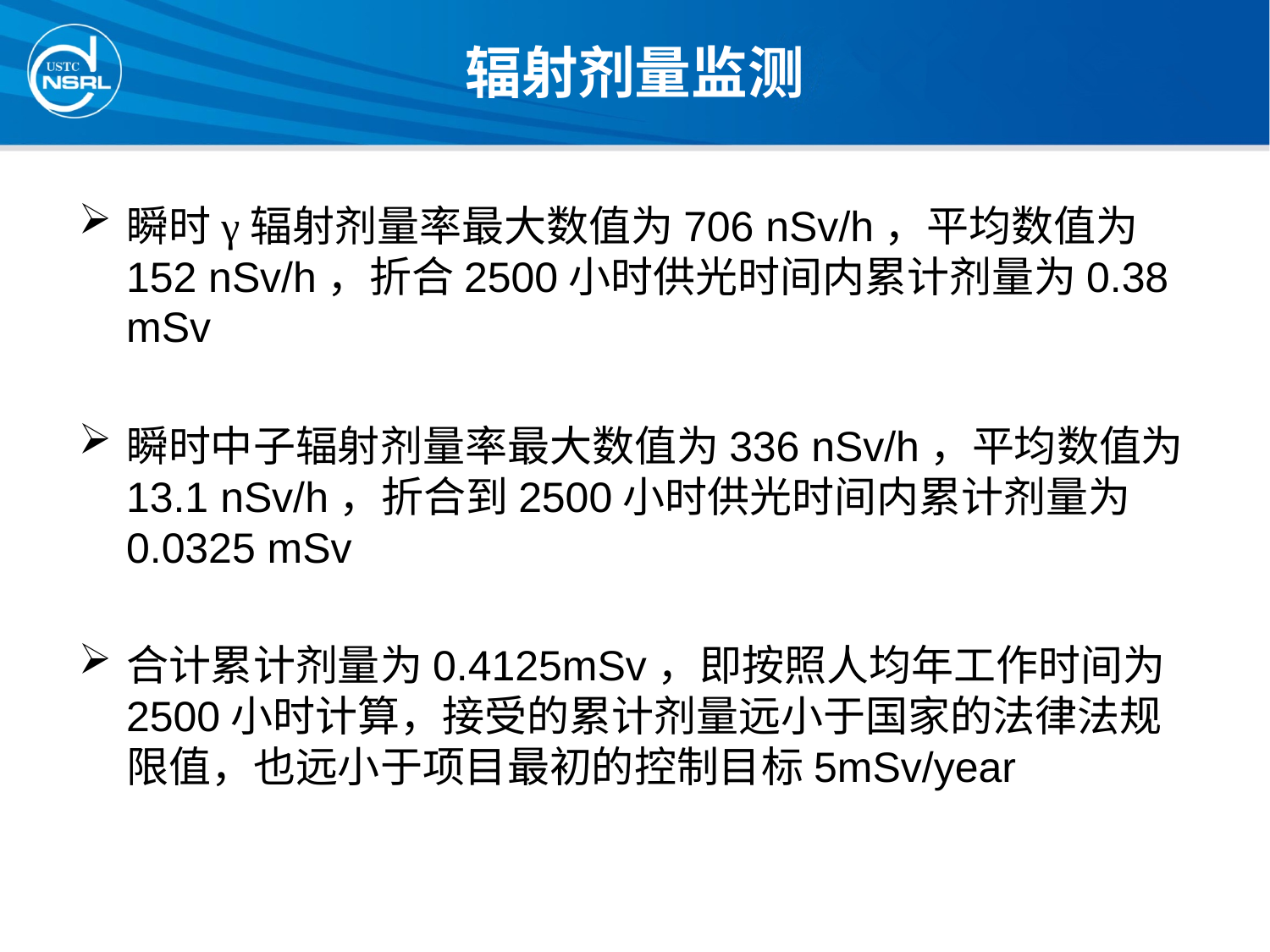

# 辐射剂量监测
瞬时γ辐射剂量率最大数值为706 nSv/h，平均数值为152 nSv/h，折合2500小时供光时间内累计剂量为0.38 mSv

瞬时中子辐射剂量率最大数值为336 nSv/h，平均数值为13.1 nSv/h，折合到2500小时供光时间内累计剂量为0.0325 mSv

合计累计剂量为0.4125mSv，即按照人均年工作时间为2500小时计算，接受的累计剂量远小于国家的法律法规限值，也远小于项目最初的控制目标5mSv/year